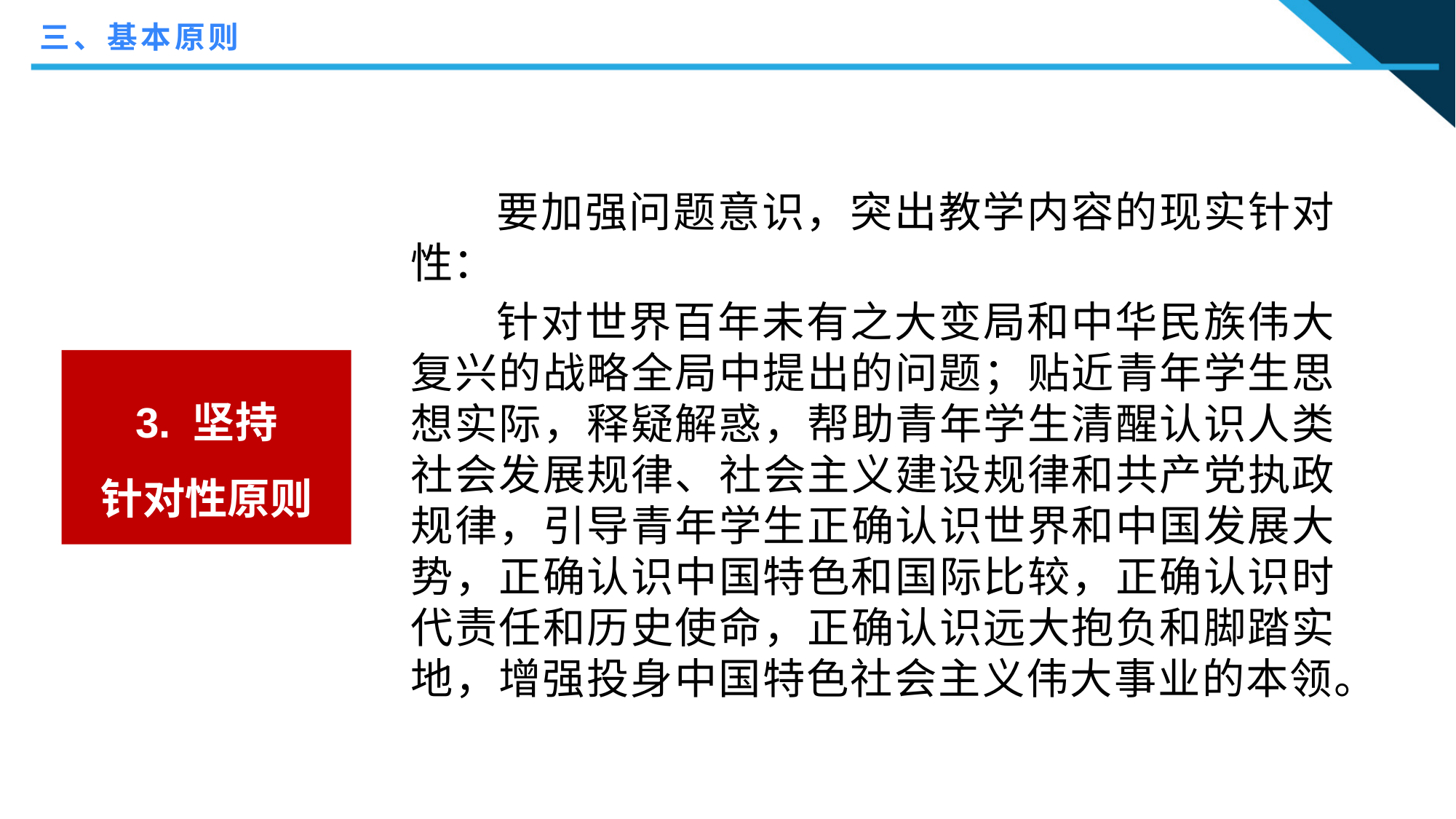

三、基本原则
要加强问题意识，突出教学内容的现实针对性：
针对世界百年未有之大变局和中华民族伟大复兴的战略全局中提出的问题；贴近青年学生思想实际，释疑解惑，帮助青年学生清醒认识人类社会发展规律、社会主义建设规律和共产党执政规律，引导青年学生正确认识世界和中国发展大势，正确认识中国特色和国际比较，正确认识时代责任和历史使命，正确认识远大抱负和脚踏实地，增强投身中国特色社会主义伟大事业的本领。

3. 坚持
针对性原则